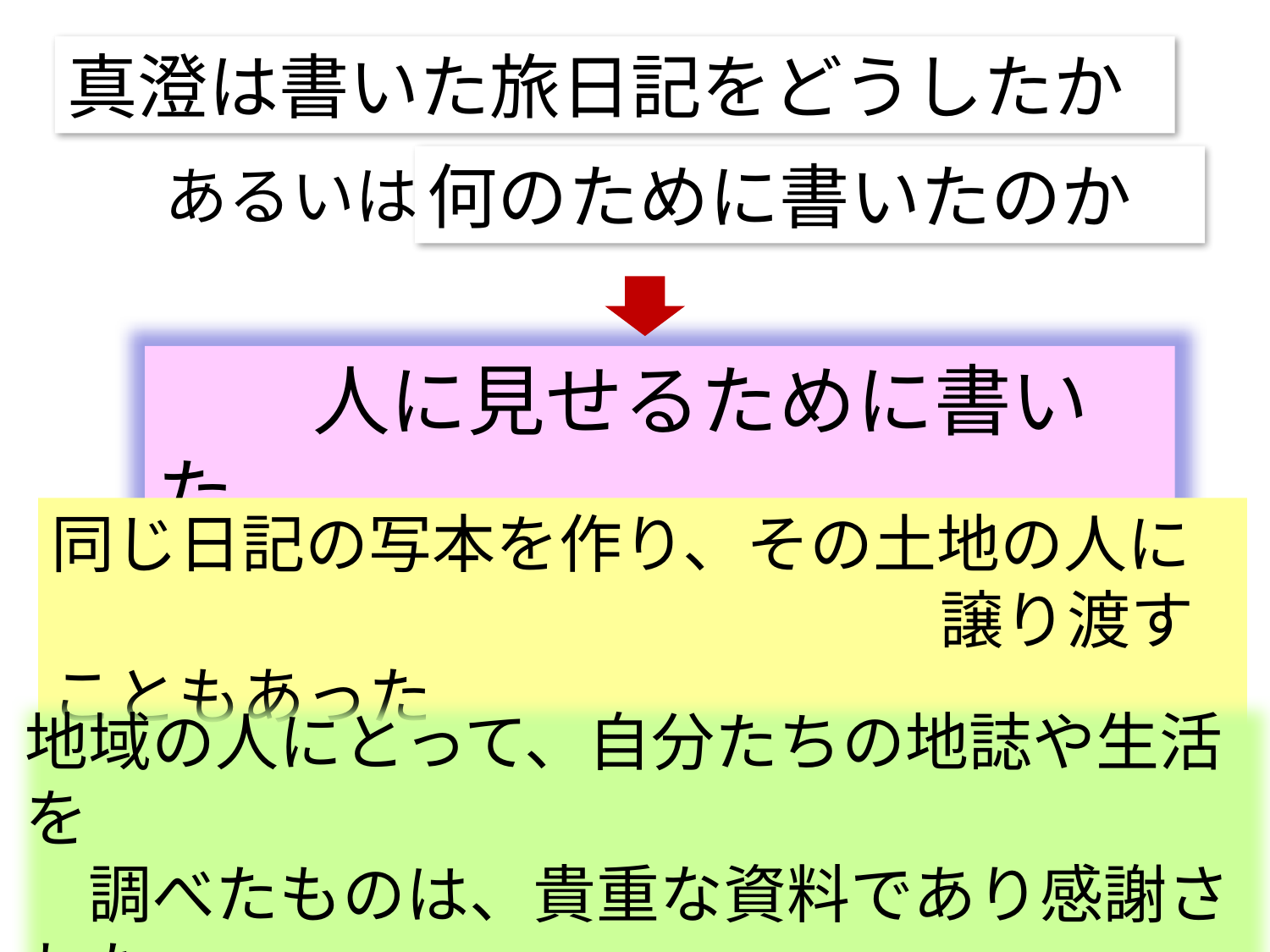

真澄は書いた旅日記をどうしたか
何のために書いたのか
あるいは

　　人に見せるために書いた
同じ日記の写本を作り、その土地の人に
　　　　　　　　　　　　　　譲り渡すこともあった
地域の人にとって、自分たちの地誌や生活を
　調べたものは、貴重な資料であり感謝された